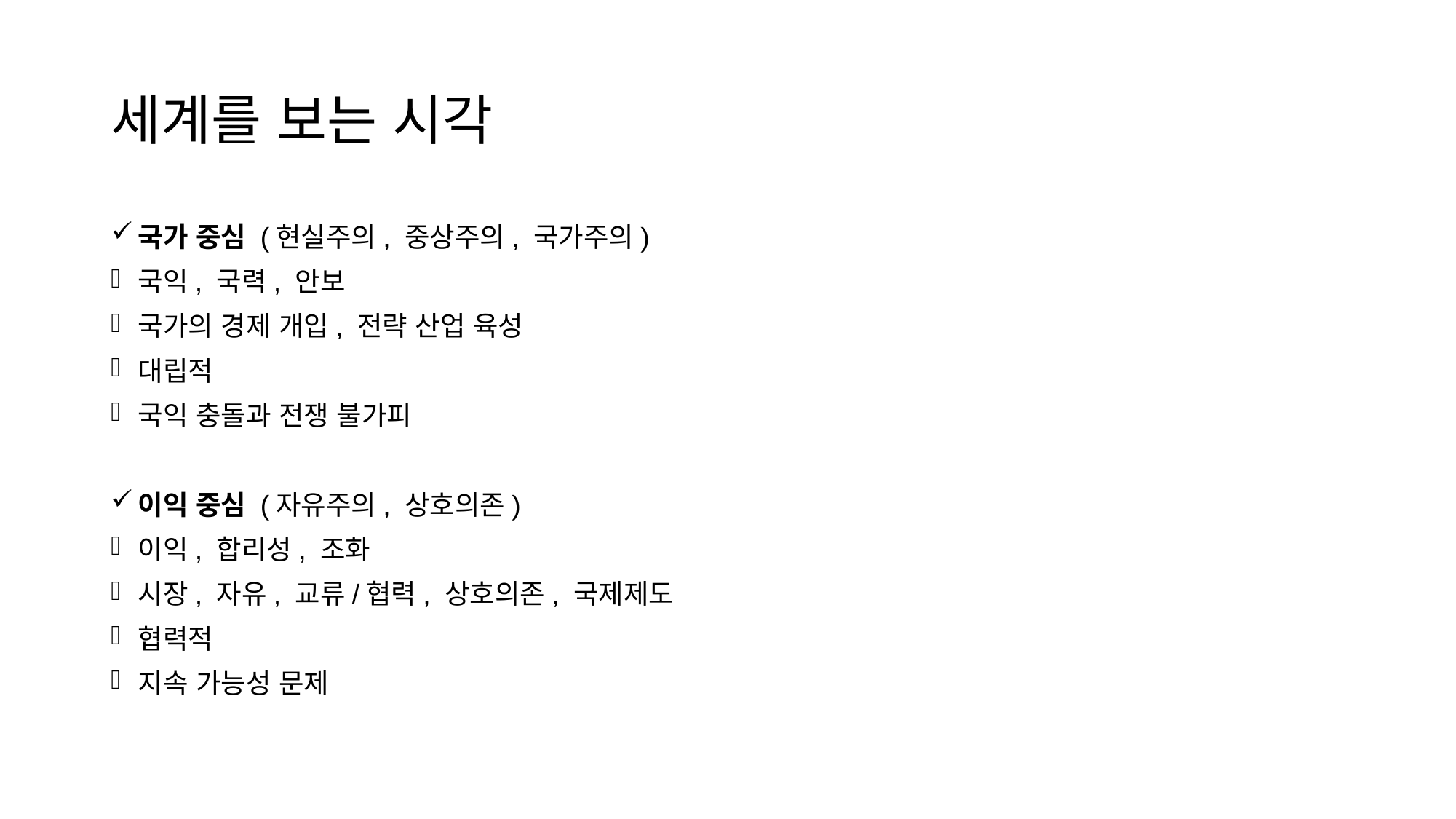

# 세계를 보는 시각
국가 중심 (현실주의, 중상주의, 국가주의)
국익, 국력, 안보
국가의 경제 개입, 전략 산업 육성
대립적
국익 충돌과 전쟁 불가피

이익 중심 (자유주의, 상호의존)
이익, 합리성, 조화
시장, 자유, 교류/협력, 상호의존, 국제제도
협력적
지속 가능성 문제